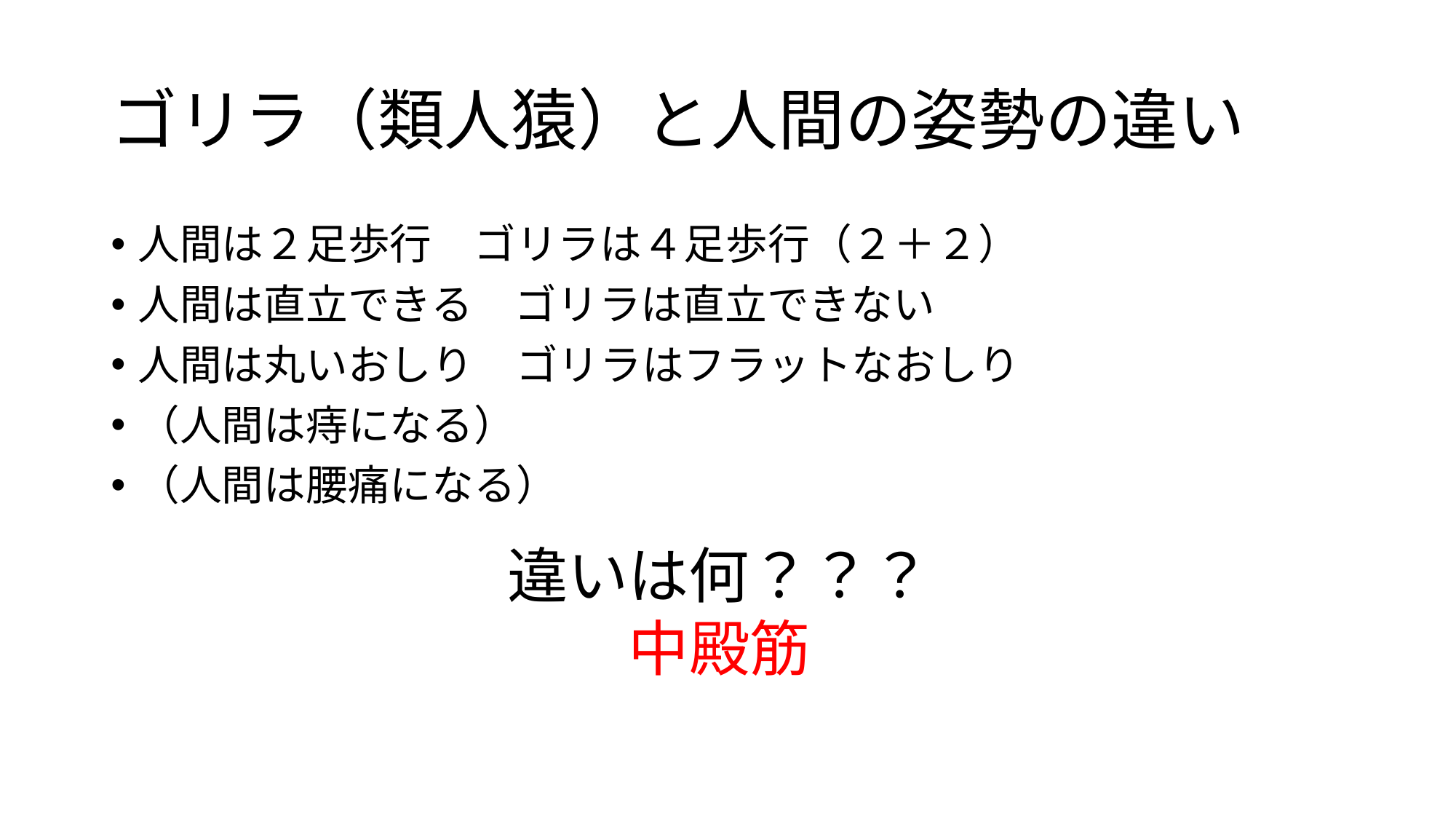

# ゴリラ（類人猿）と人間の姿勢の違い
人間は２足歩行　ゴリラは４足歩行（２＋２）
人間は直立できる　ゴリラは直立できない
人間は丸いおしり　ゴリラはフラットなおしり
（人間は痔になる）
（人間は腰痛になる）

違いは何？？？
中殿筋